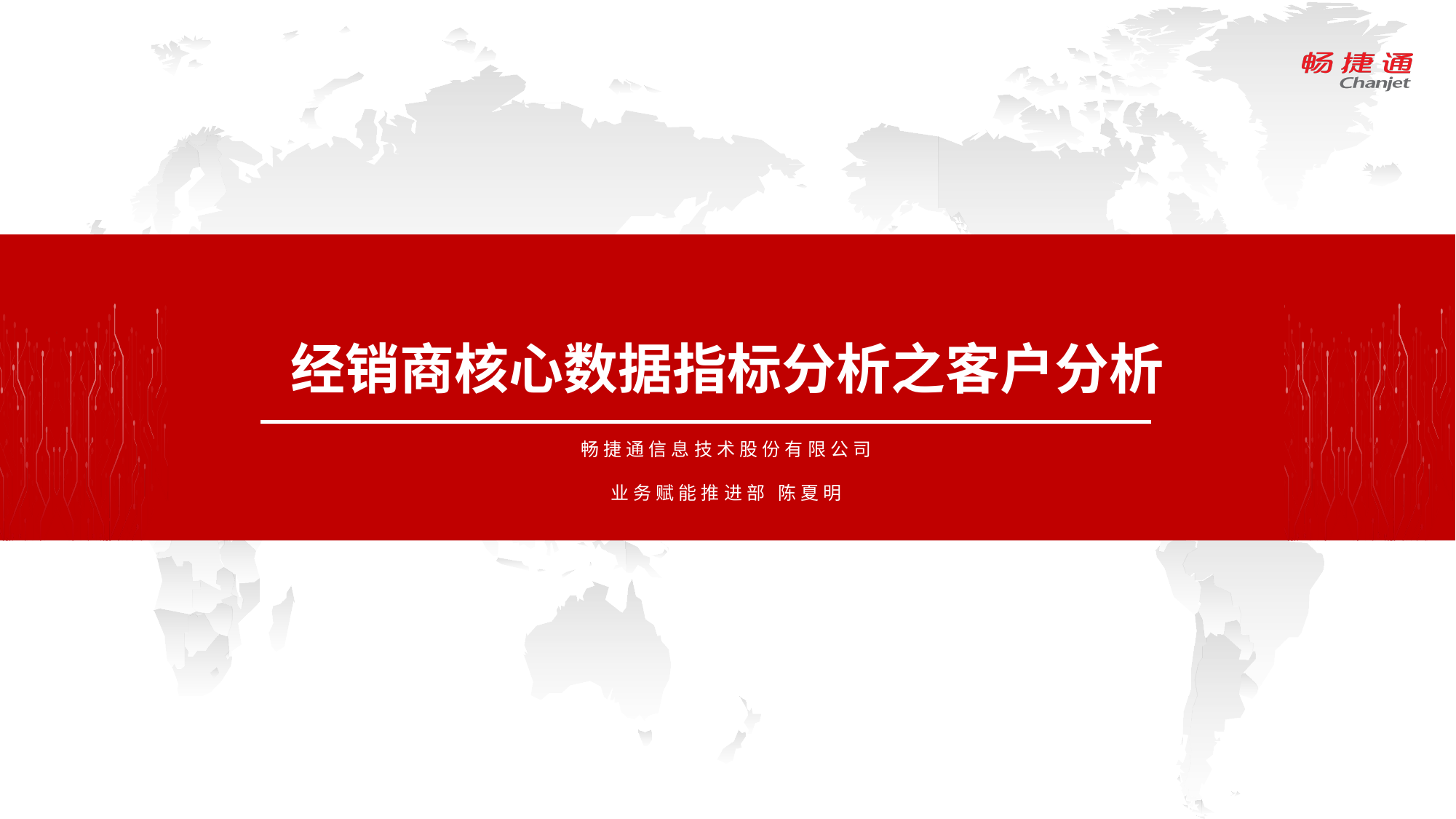

经销商核心数据指标分析之客户分析
畅捷通信息技术股份有限公司

业务赋能推进部 陈夏明